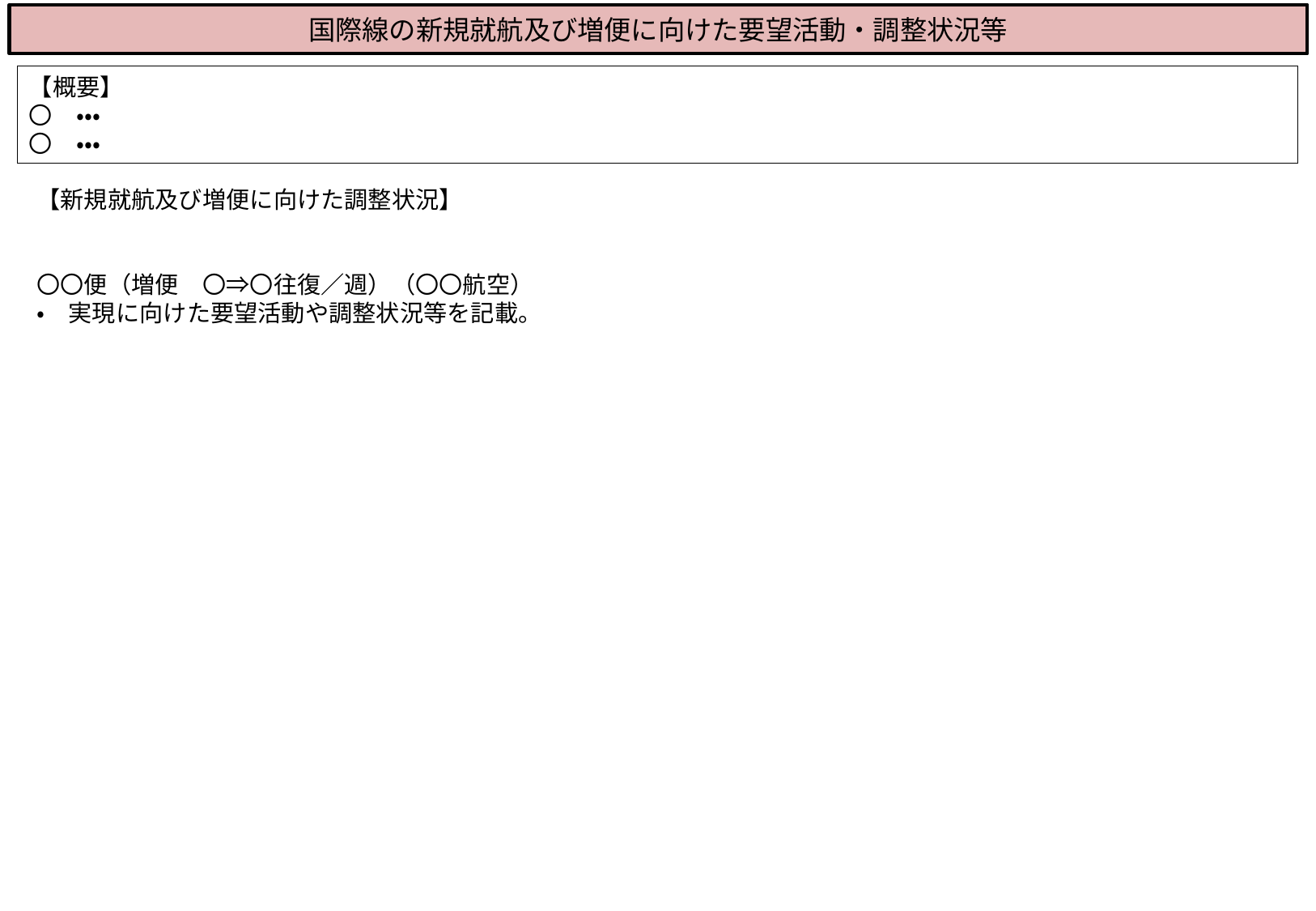

国際線の新規就航及び増便に向けた要望活動・調整状況等
【概要】
〇　・・・
〇　・・・
【新規就航及び増便に向けた調整状況】

〇〇便（増便　〇⇒〇往復／週）（〇〇航空）
・　実現に向けた要望活動や調整状況等を記載。